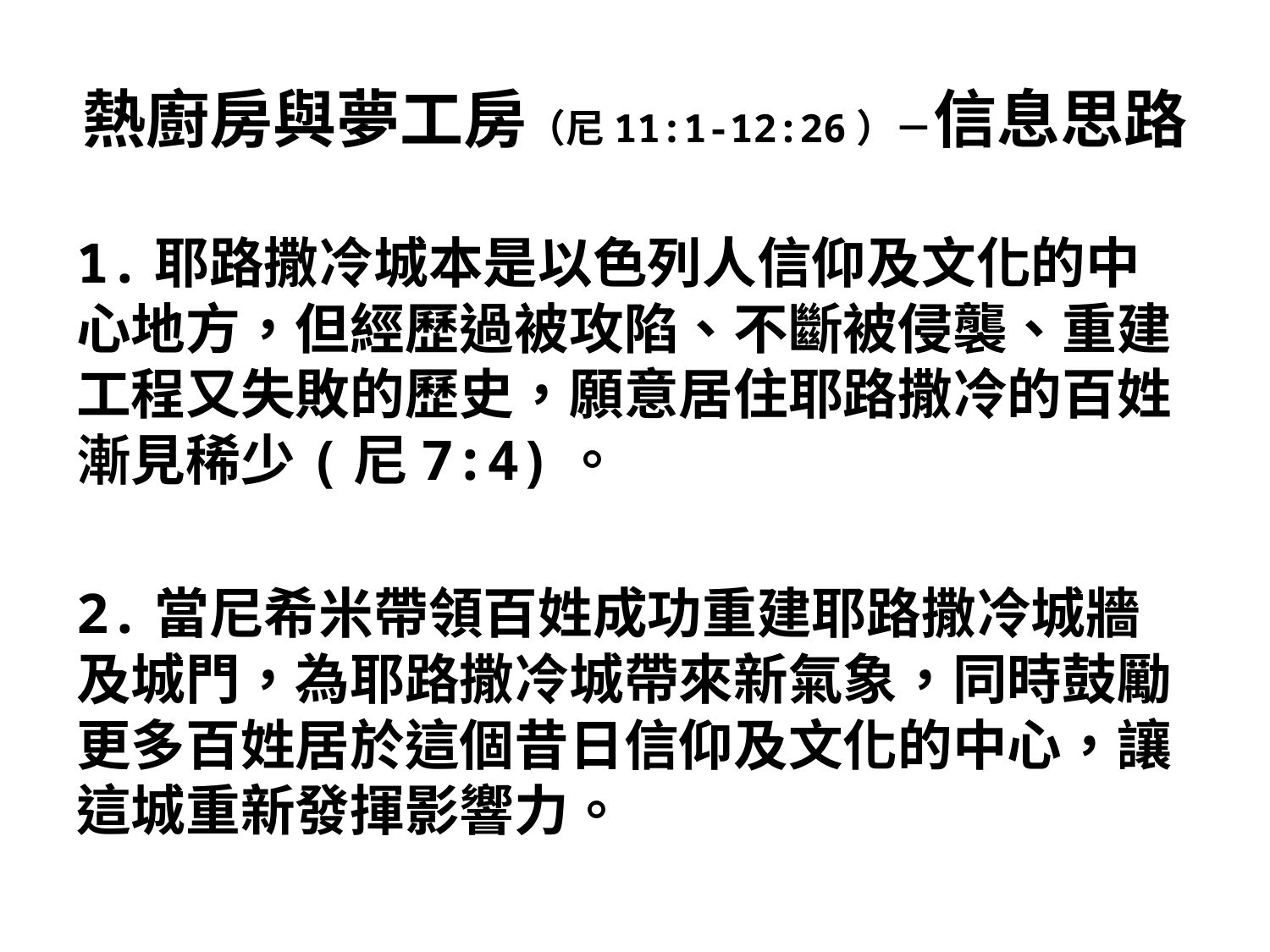

# 熱廚房與夢工房（尼11:1-12:26）－信息思路
1.耶路撒冷城本是以色列人信仰及文化的中心地方，但經歷過被攻陷、不斷被侵襲、重建工程又失敗的歷史，願意居住耶路撒冷的百姓漸見稀少(尼7:4)。

2.當尼希米帶領百姓成功重建耶路撒冷城牆及城門，為耶路撒冷城帶來新氣象，同時鼓勵更多百姓居於這個昔日信仰及文化的中心，讓這城重新發揮影響力。